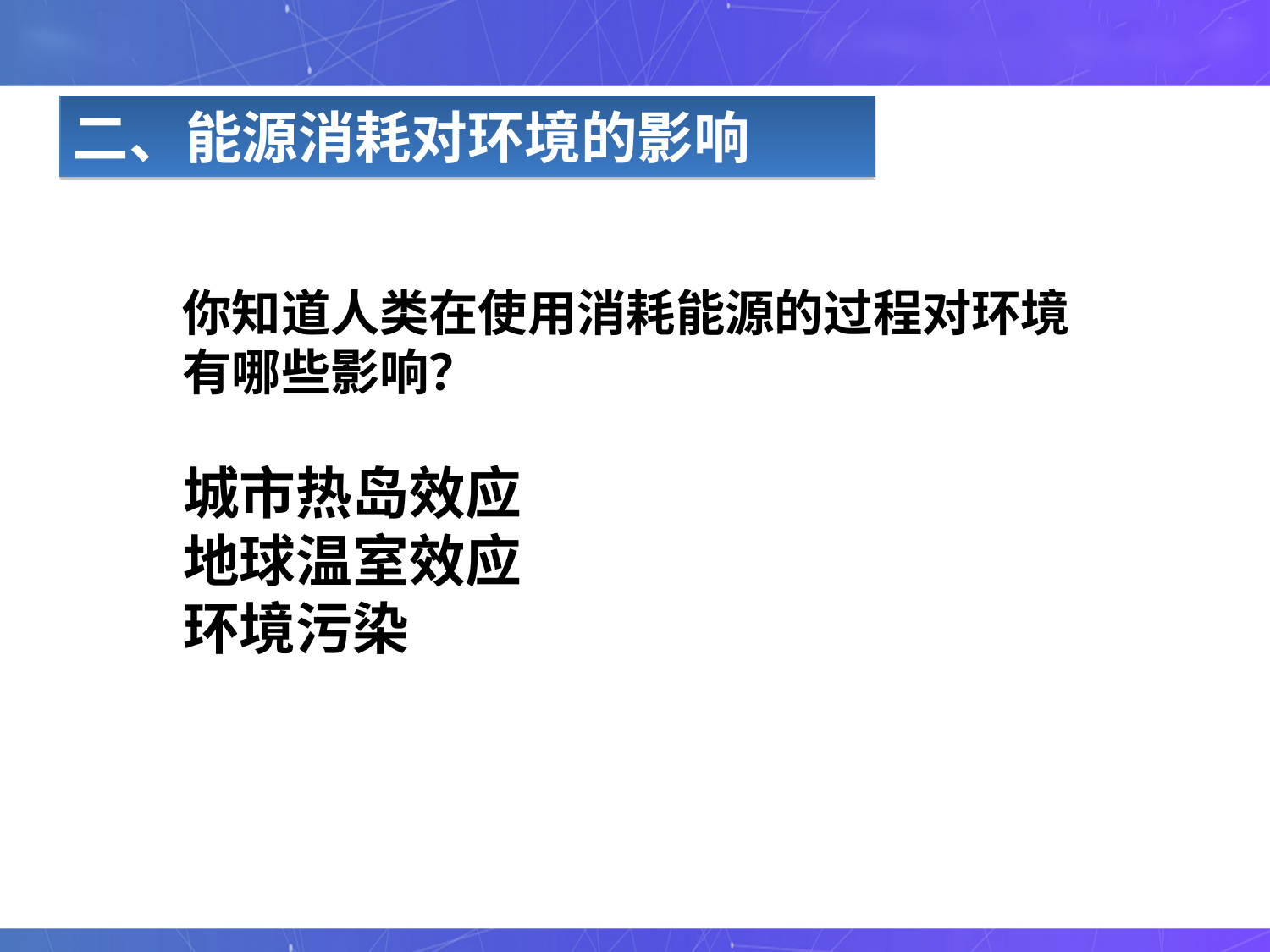

二、能源消耗对环境的影响
你知道人类在使用消耗能源的过程对环境有哪些影响？
城市热岛效应
地球温室效应
环境污染